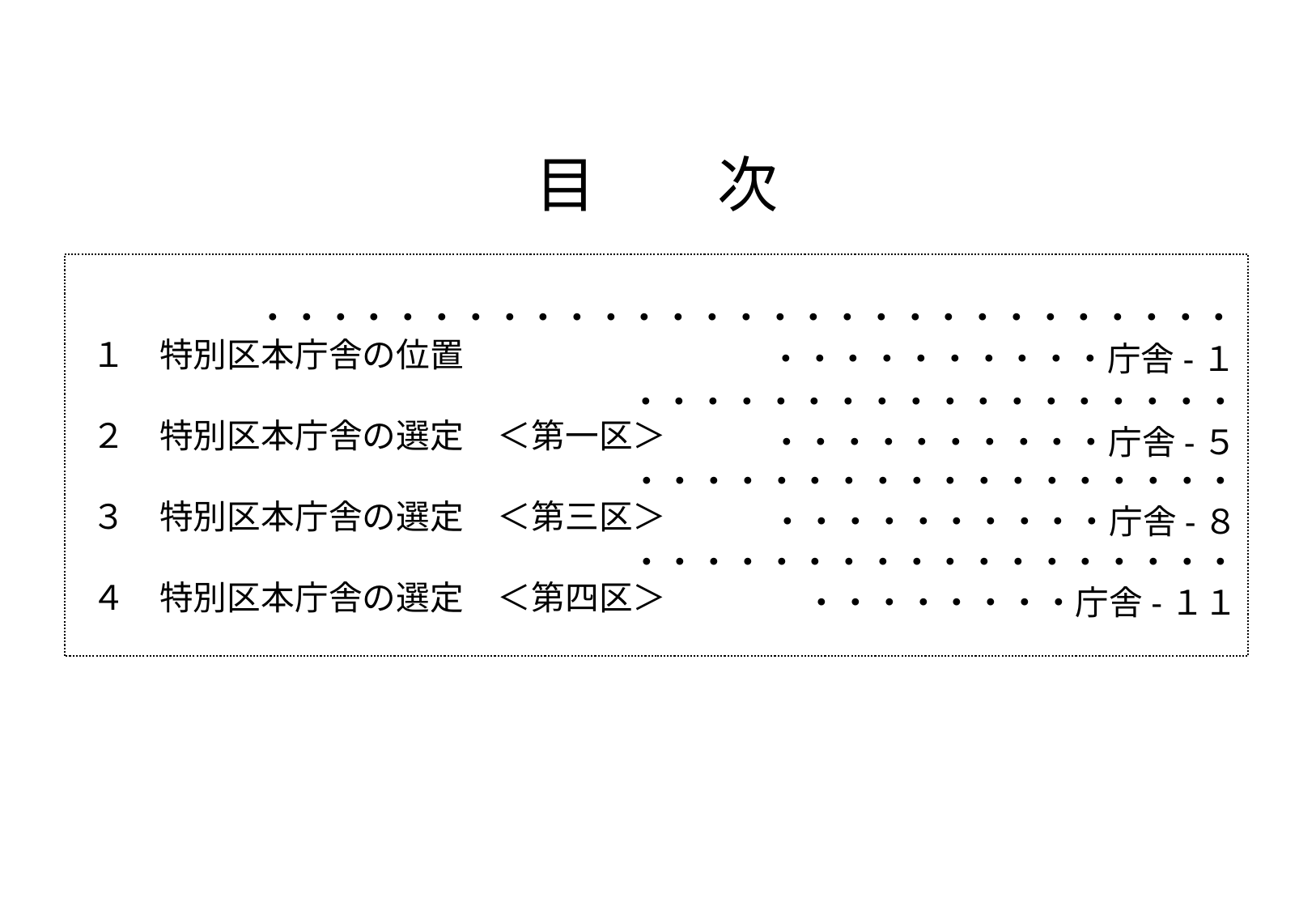

# 目　　次
 １　特別区本庁舎の位置
 ２　特別区本庁舎の選定　＜第一区＞
 ３　特別区本庁舎の選定　＜第三区＞
 ４　特別区本庁舎の選定　＜第四区＞
・・・・・・・・・・・・・・・・・・・・・・・・・・・・・・・・・・・・・・・庁舎-１
・・・・・・・・・・・・・・・・・・・・・・・・・・・・庁舎-５
・・・・・・・・・・・・・・・・・・・・・・・・・・・・庁舎-８
・・・・・・・・・・・・・・・・・・・・・・・・・・庁舎-１１